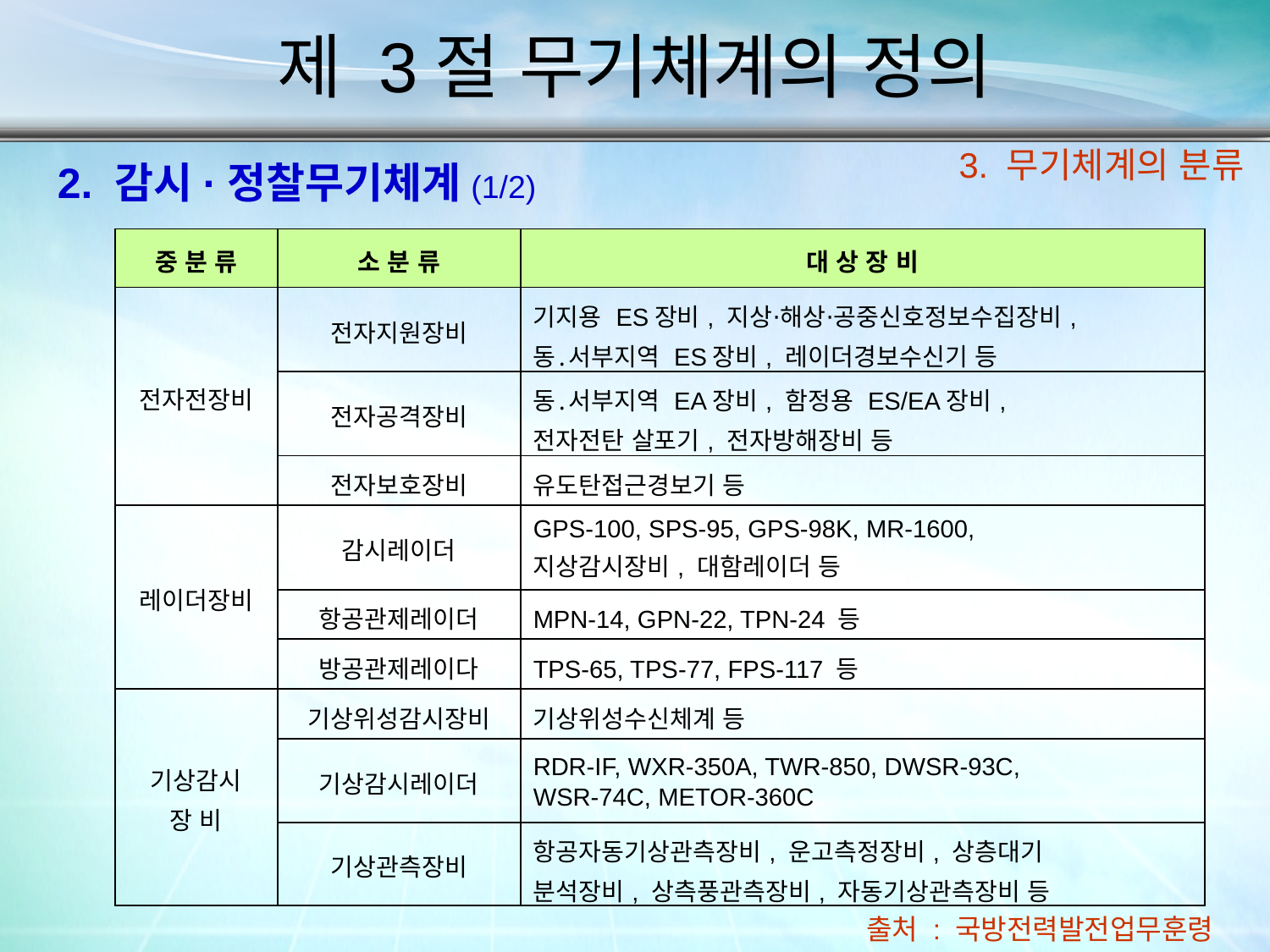

제 3절 무기체계의 정의
3. 무기체계의 분류
2. 감시·정찰무기체계(1/2)
| 중 분 류 | 소 분 류 | 대 상 장 비 |
| --- | --- | --- |
| 전자전장비 | 전자지원장비 | 기지용 ES장비, 지상⋅해상⋅공중신호정보수집장비, 동․서부지역 ES장비, 레이더경보수신기 등 |
|  | 전자공격장비 | 동․서부지역 EA장비, 함정용 ES/EA장비, 전자전탄 살포기, 전자방해장비 등 |
|  | 전자보호장비 | 유도탄접근경보기 등 |
| 레이더장비 | 감시레이더 | GPS-100, SPS-95, GPS-98K, MR-1600, 지상감시장비, 대함레이더 등 |
|  | 항공관제레이더 | MPN-14, GPN-22, TPN-24 등 |
|  | 방공관제레이다 | TPS-65, TPS-77, FPS-117 등 |
| 기상감시 장 비 | 기상위성감시장비 | 기상위성수신체계 등 |
|  | 기상감시레이더 | RDR-IF, WXR-350A, TWR-850, DWSR-93C, WSR-74C, METOR-360C |
|  | 기상관측장비 | 항공자동기상관측장비, 운고측정장비, 상층대기 분석장비, 상측풍관측장비, 자동기상관측장비 등 |
출처 : 국방전력발전업무훈령